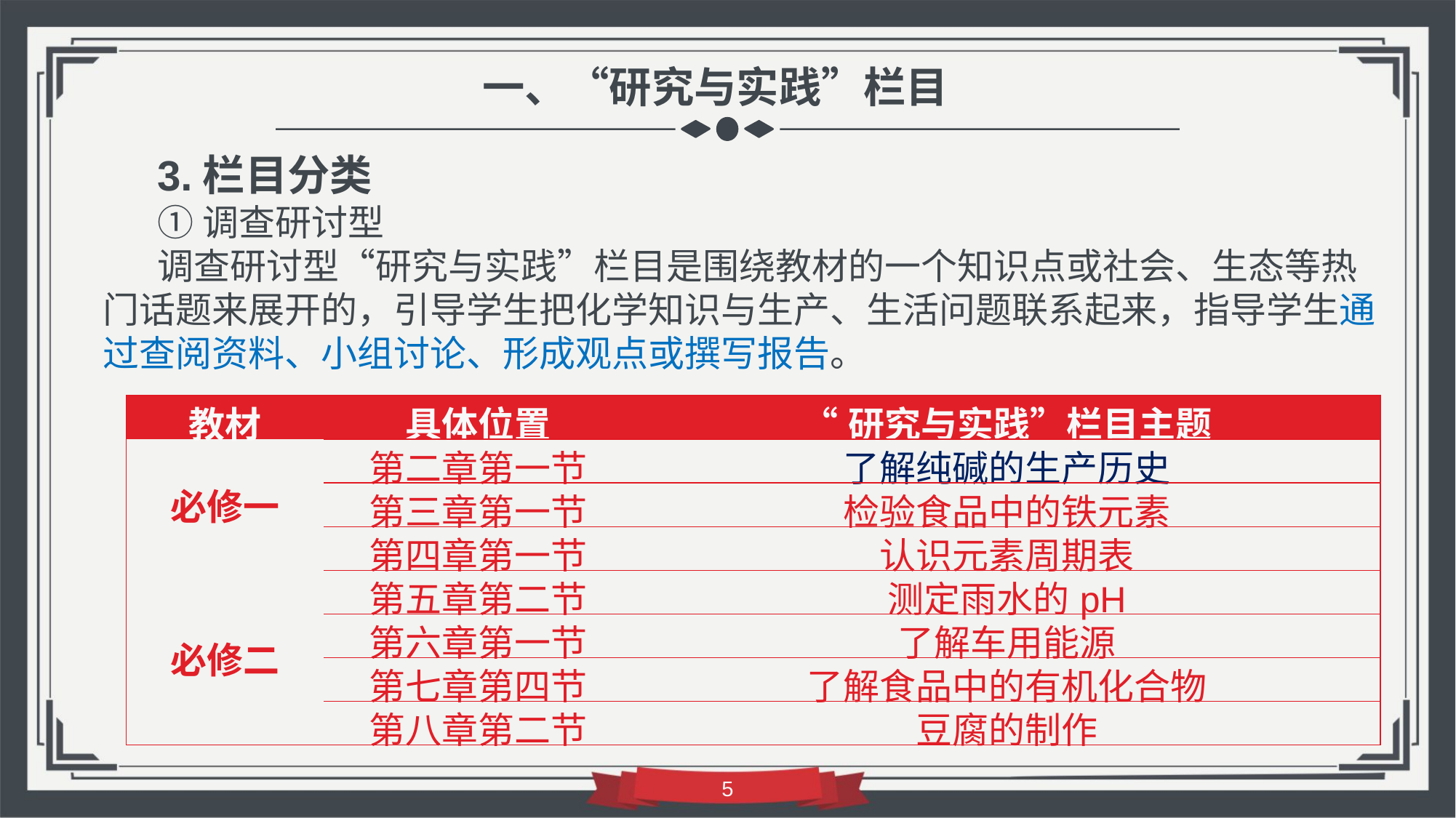

一、“研究与实践”栏目

3.栏目分类
①调查研讨型
调查研讨型“研究与实践”栏目是围绕教材的一个知识点或社会、生态等热门话题来展开的，引导学生把化学知识与生产、生活问题联系起来，指导学生通过查阅资料、小组讨论、形成观点或撰写报告。
| 教材 | 具体位置 | “研究与实践”栏目主题 |
| --- | --- | --- |
| 必修一 | 第二章第一节 | 了解纯碱的生产历史 |
|  | 第三章第一节 | 检验食品中的铁元素 |
|  | 第四章第一节 | 认识元素周期表 |
| 必修二 | 第五章第二节 | 测定雨水的pH |
|  | 第六章第一节 | 了解车用能源 |
|  | 第七章第四节 | 了解食品中的有机化合物 |
|  | 第八章第二节 | 豆腐的制作 |